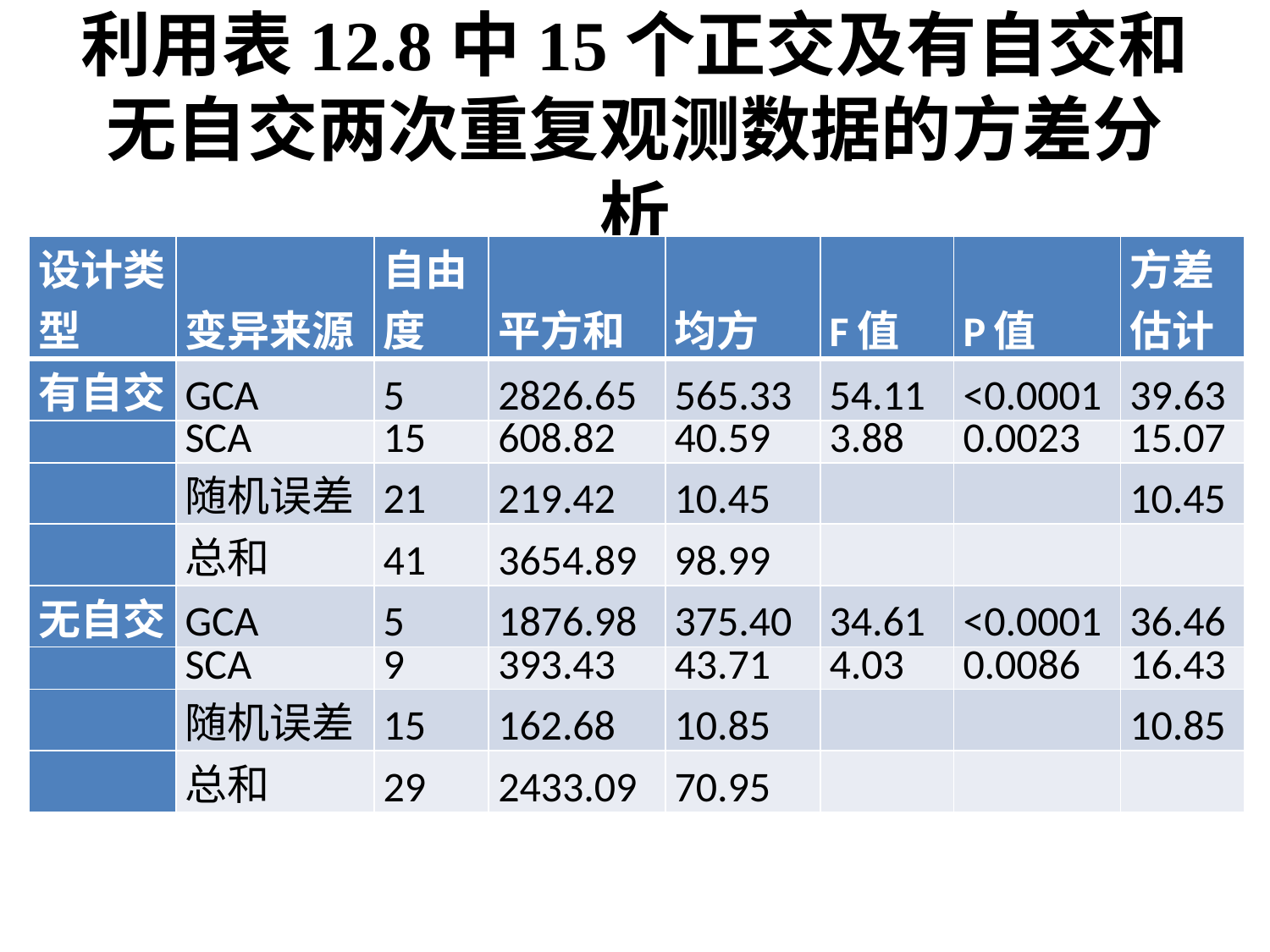

# 利用表12.8中15个正交及有自交和无自交两次重复观测数据的方差分析
| 设计类型 | 变异来源 | 自由度 | 平方和 | 均方 | F值 | P值 | 方差估计 |
| --- | --- | --- | --- | --- | --- | --- | --- |
| 有自交 | GCA | 5 | 2826.65 | 565.33 | 54.11 | <0.0001 | 39.63 |
|  | SCA | 15 | 608.82 | 40.59 | 3.88 | 0.0023 | 15.07 |
|  | 随机误差 | 21 | 219.42 | 10.45 |  |  | 10.45 |
|  | 总和 | 41 | 3654.89 | 98.99 |  |  |  |
| 无自交 | GCA | 5 | 1876.98 | 375.40 | 34.61 | <0.0001 | 36.46 |
|  | SCA | 9 | 393.43 | 43.71 | 4.03 | 0.0086 | 16.43 |
|  | 随机误差 | 15 | 162.68 | 10.85 |  |  | 10.85 |
|  | 总和 | 29 | 2433.09 | 70.95 |  |  |  |